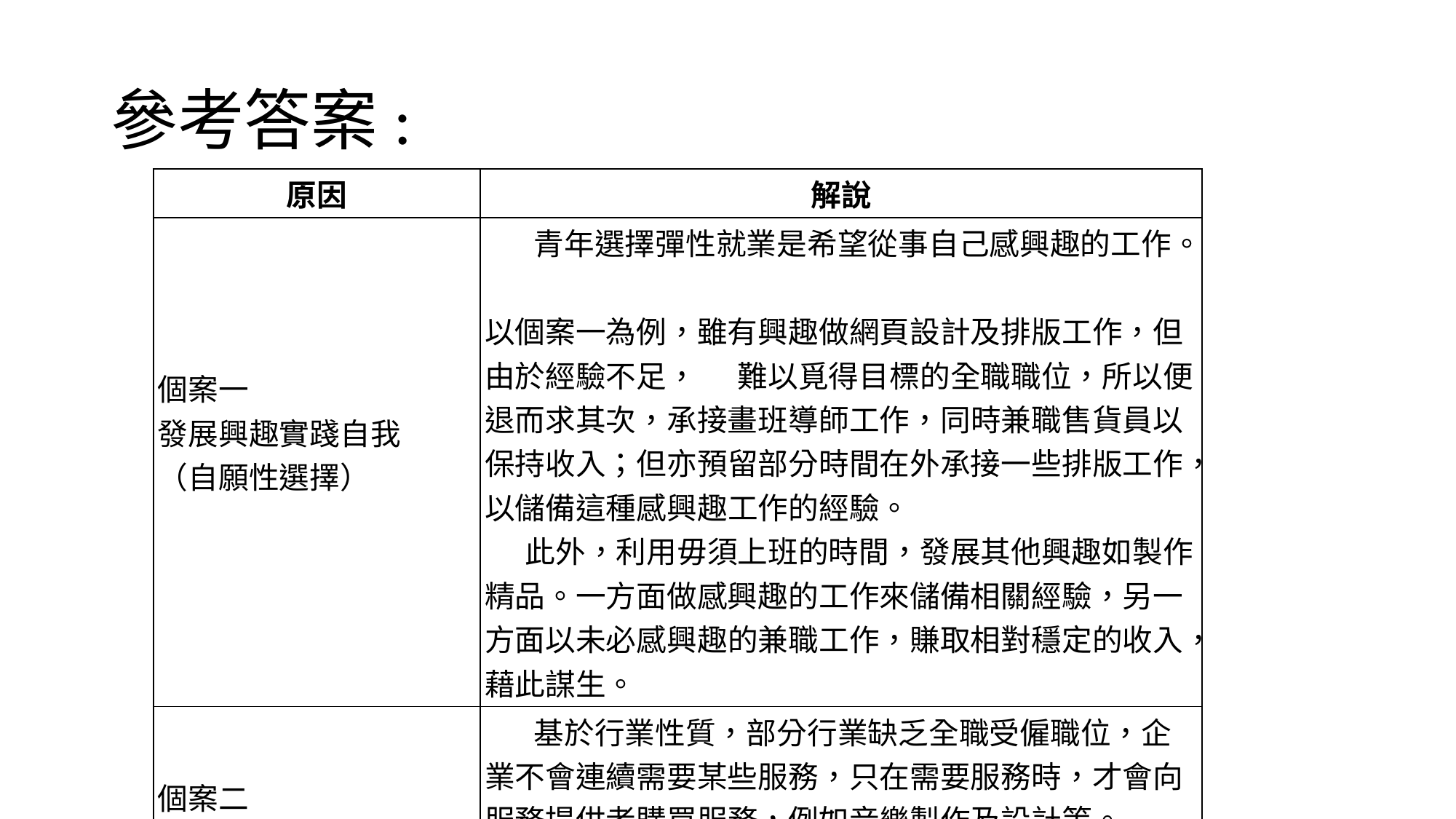

# 參考答案:
| 原因 | 解說 |
| --- | --- |
| 個案一 發展興趣實踐自我 （自願性選擇） | 青年選擇彈性就業是希望從事自己感興趣的工作。 以個案一為例，雖有興趣做網頁設計及排版工作，但由於經驗不足，      難以覓得目標的全職職位，所以便退而求其次，承接畫班導師工作，同時兼職售貨員以保持收入；但亦預留部分時間在外承接一些排版工作，以儲備這種感興趣工作的經驗。       此外，利用毋須上班的時間，發展其他興趣如製作精品。一方面做感興趣的工作來儲備相關經驗，另一方面以未必感興趣的兼職工作，賺取相對穩定的收入，藉此謀生。 |
| 個案二 行業缺乏全職職位 （非自願性選擇） | 基於行業性質，部分行業缺乏全職受僱職位，企業不會連續需要某些服務，只在需要服務時，才會向服務提供者購買服務，例如音樂製作及設計等。      以個案二為例，一名音樂工作者希望找到全職音樂工作（不是音樂老師），但無奈行業缺乏相關工種及職位。 |